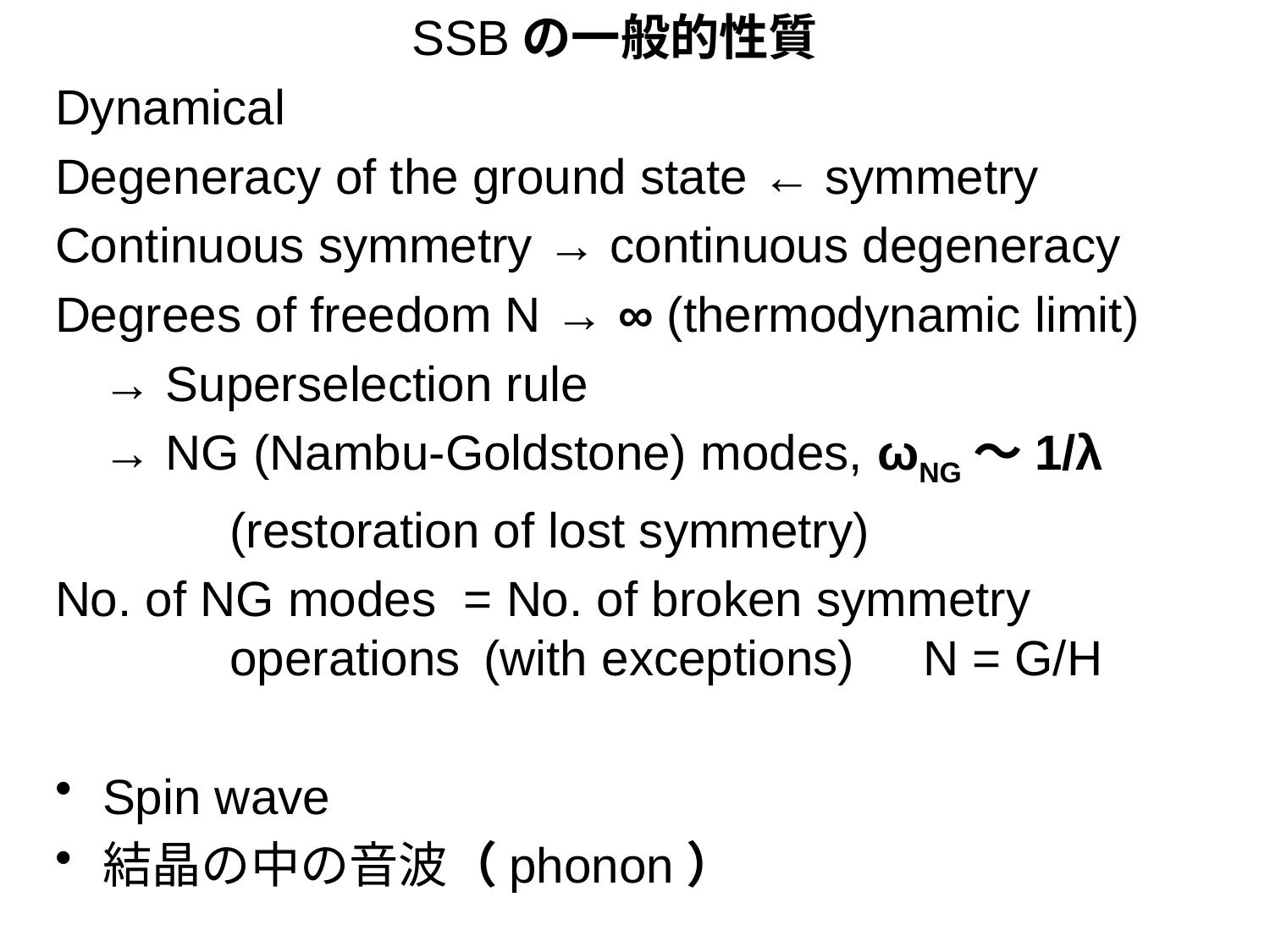

SSBの一般的性質
Dynamical
Degeneracy of the ground state ← symmetry
Continuous symmetry → continuous degeneracy
Degrees of freedom N → ∞ (thermodynamic limit)
	→ Superselection rule
	→ NG (Nambu-Goldstone) modes, ωNG～1/λ
		(restoration of lost symmetry)
No. of NG modes  = No. of broken symmetry 		operations 	(with exceptions)     N = G/H

Spin wave
結晶の中の音波（phonon）
#